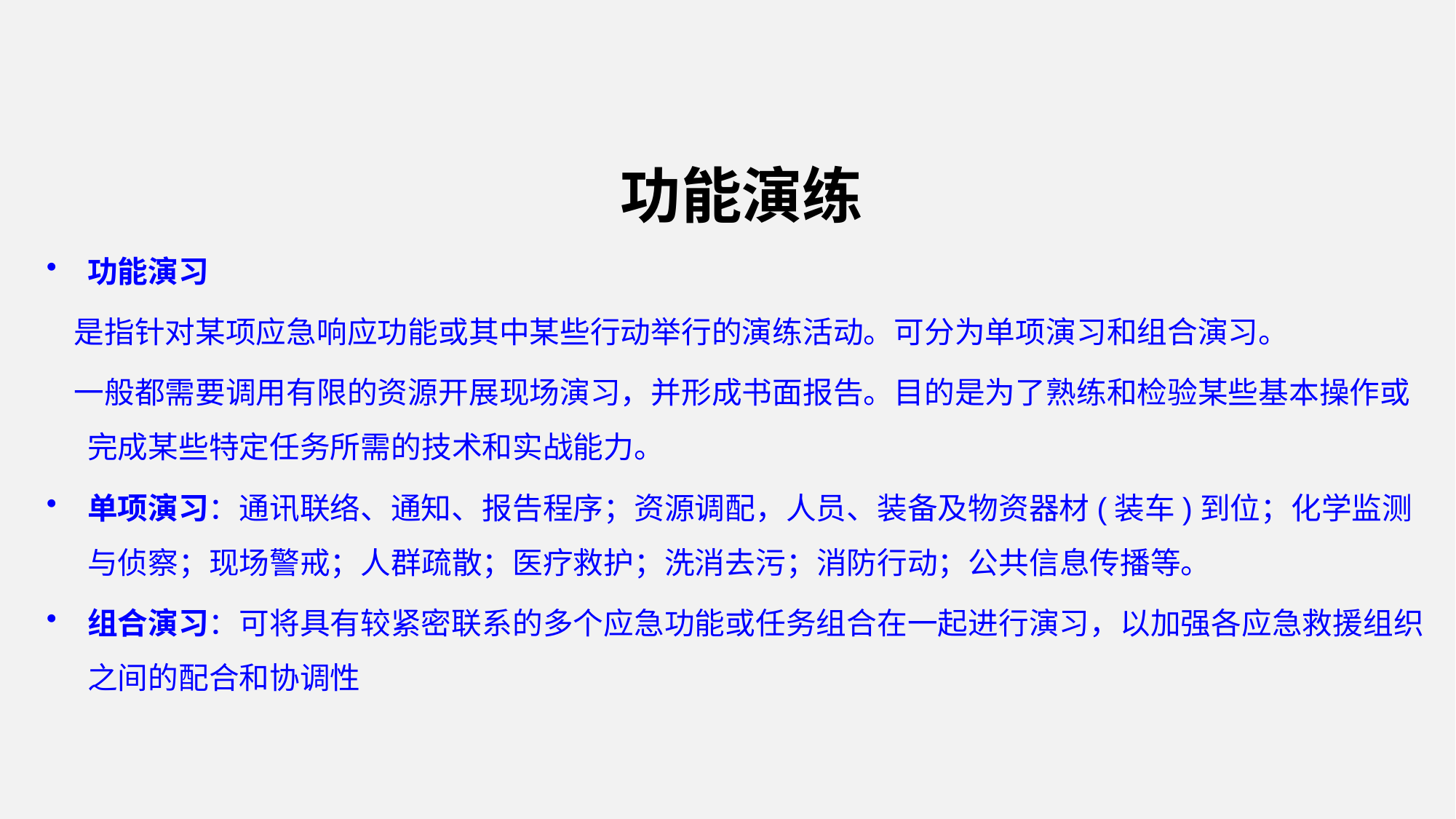

功能演练
功能演习
   是指针对某项应急响应功能或其中某些行动举行的演练活动。可分为单项演习和组合演习。
   一般都需要调用有限的资源开展现场演习，并形成书面报告。目的是为了熟练和检验某些基本操作或完成某些特定任务所需的技术和实战能力。
单项演习：通讯联络、通知、报告程序；资源调配，人员、装备及物资器材(装车)到位；化学监测与侦察；现场警戒；人群疏散；医疗救护；洗消去污；消防行动；公共信息传播等。
组合演习：可将具有较紧密联系的多个应急功能或任务组合在一起进行演习，以加强各应急救援组织之间的配合和协调性